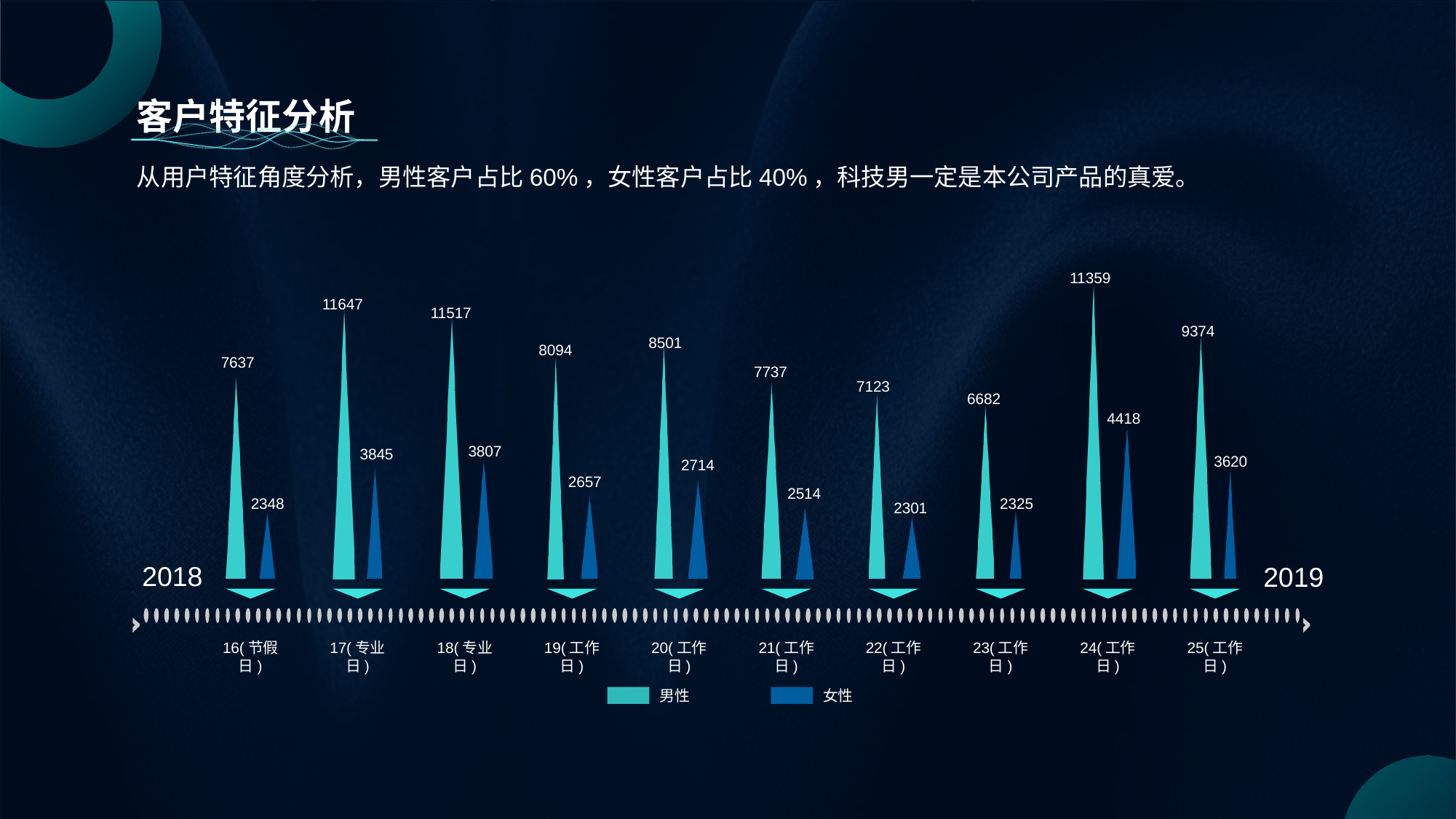

客户特征分析

从用户特征角度分析，男性客户占比60%，女性客户占比40%，科技男一定是本公司产品的真爱。

11359

11647
11517

9374

8501
8094

7637

7737
7123

6682

4418

3807
3845
3620
2714

2657

2514

2348
2325
2301

2018
2019

16(节假日)
17(专业日)
18(专业日)
19(工作日)
20(工作日)
21(工作日)
22(工作日)
23(工作日)
24(工作日)
25(工作日)
男性

女性